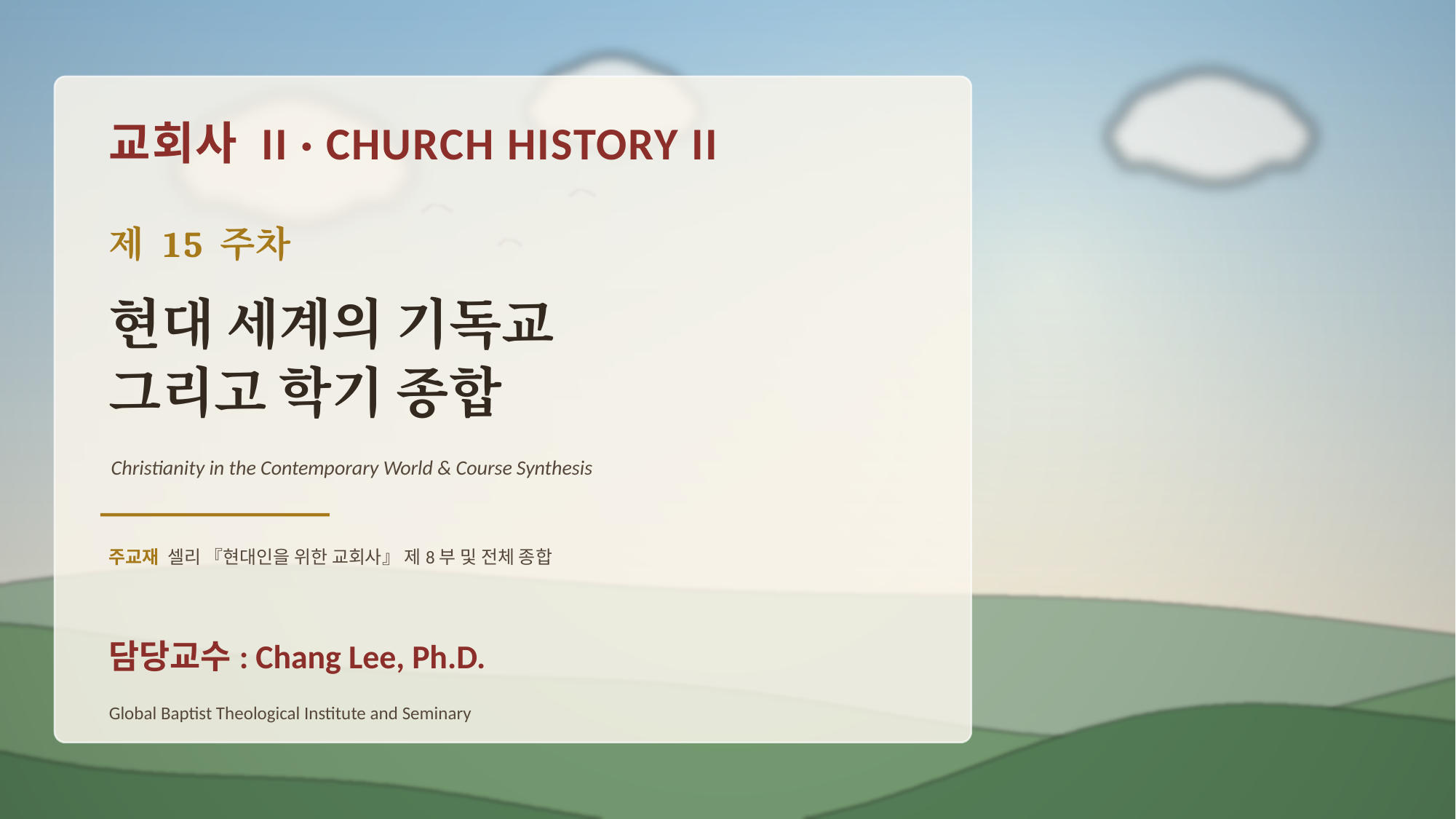

교회사 II · CHURCH HISTORY II
제 15 주차
현대 세계의 기독교
그리고 학기 종합
Christianity in the Contemporary World & Course Synthesis

주교재  셀리 『현대인을 위한 교회사』 제8부 및 전체 종합
담당교수: Chang Lee, Ph.D.
Global Baptist Theological Institute and Seminary